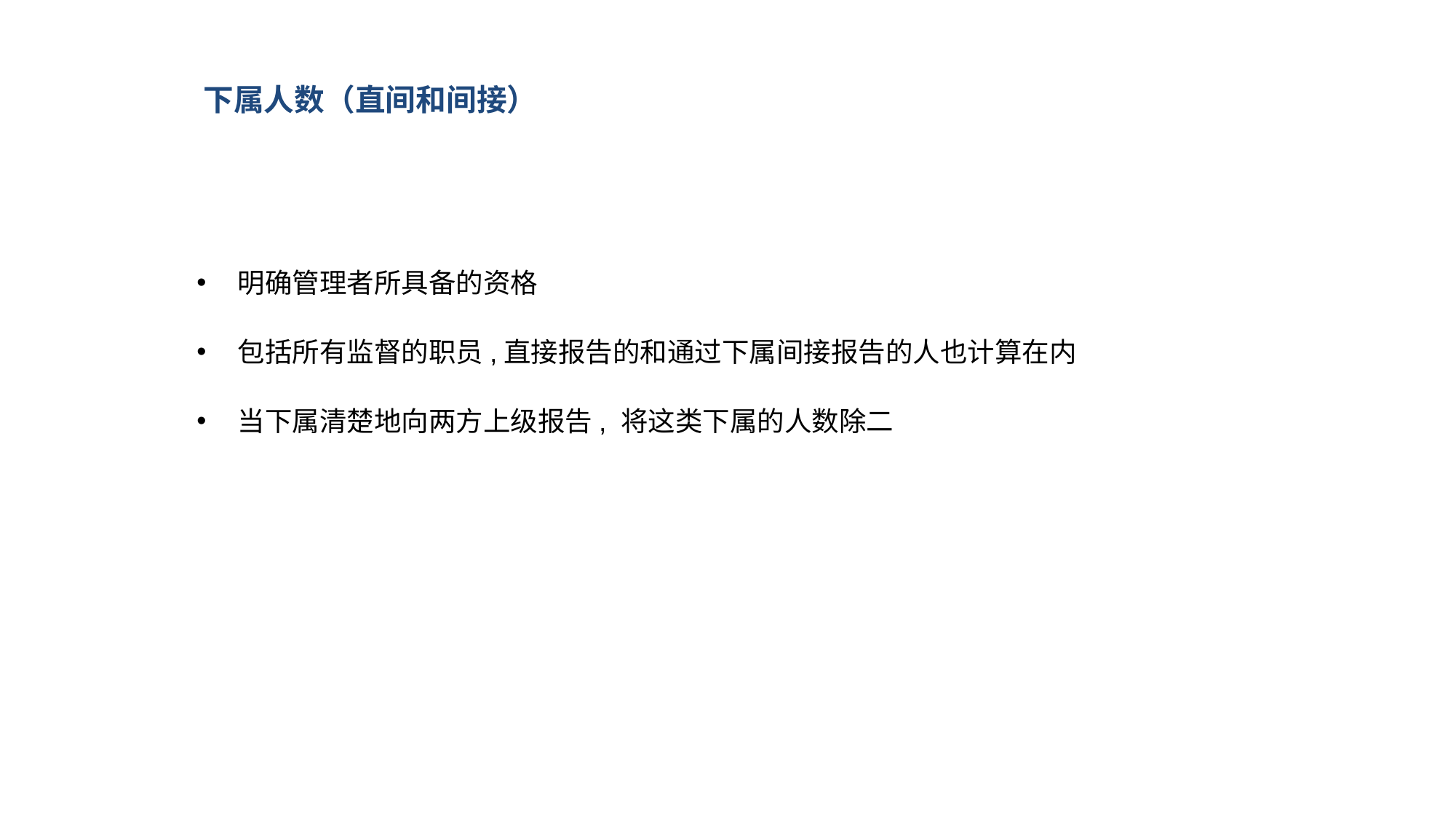

下属人数（直间和间接）

明确管理者所具备的资格
包括所有监督的职员,直接报告的和通过下属间接报告的人也计算在内
当下属清楚地向两方上级报告, 将这类下属的人数除二